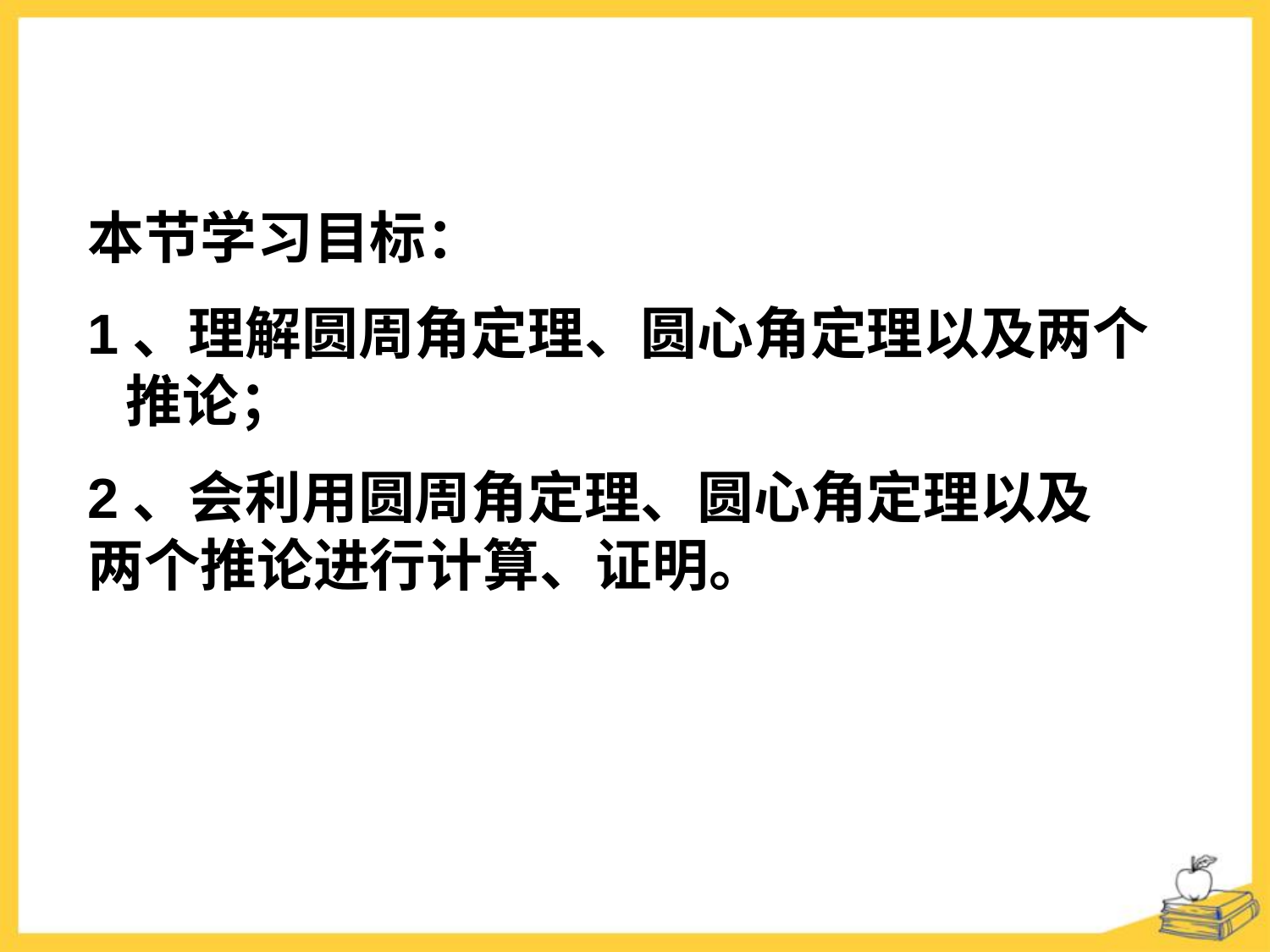

本节学习目标：
1、理解圆周角定理、圆心角定理以及两个     推论；
2、会利用圆周角定理、圆心角定理以及   两个推论进行计算、证明。